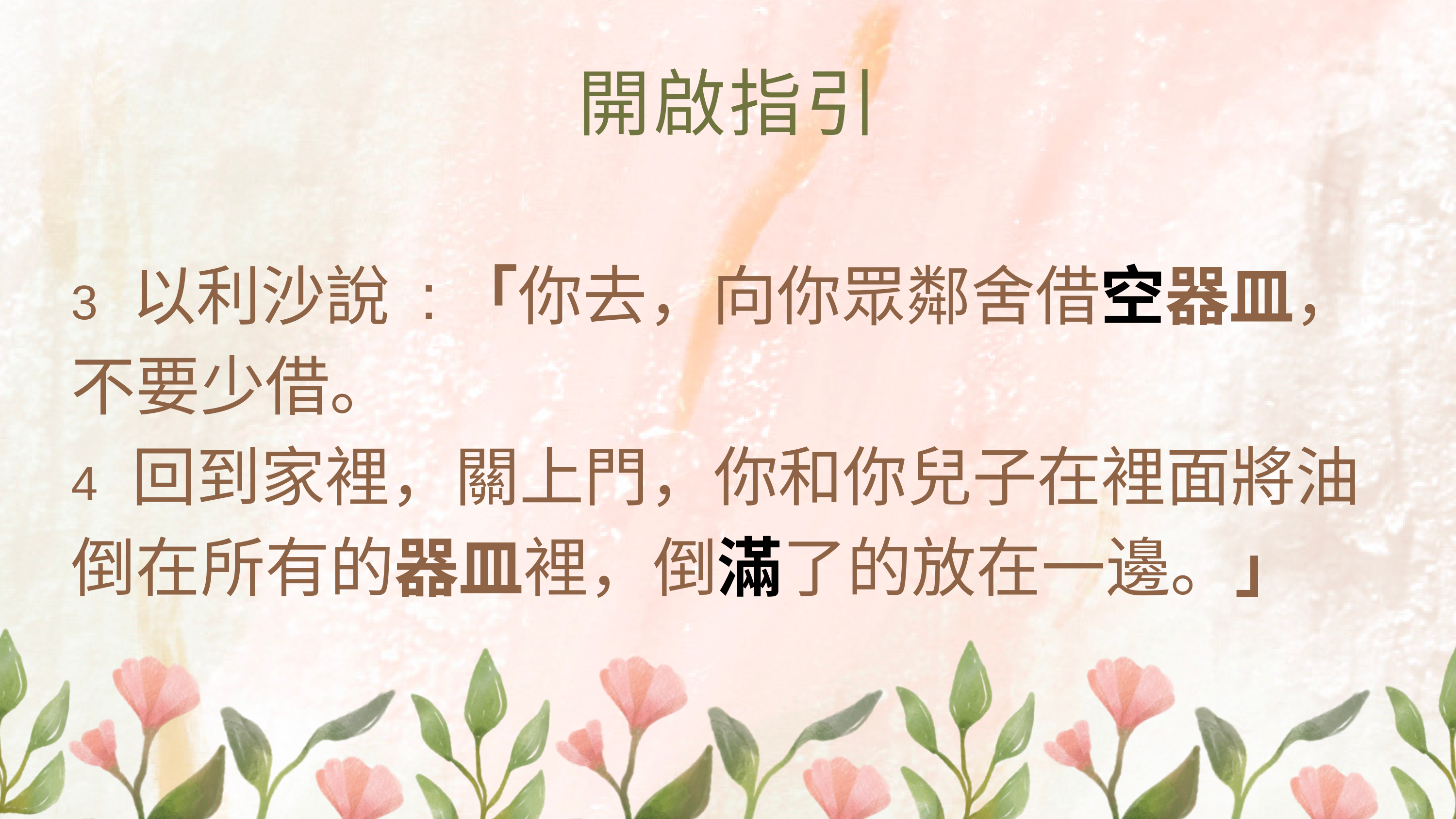

開啟指引
3 以利沙說 :「你去，向你眾鄰舍借空器皿，不要少借。
4 回到家裡，關上門，你和你兒子在裡面將油倒在所有的器皿裡，倒滿了的放在一邊。」